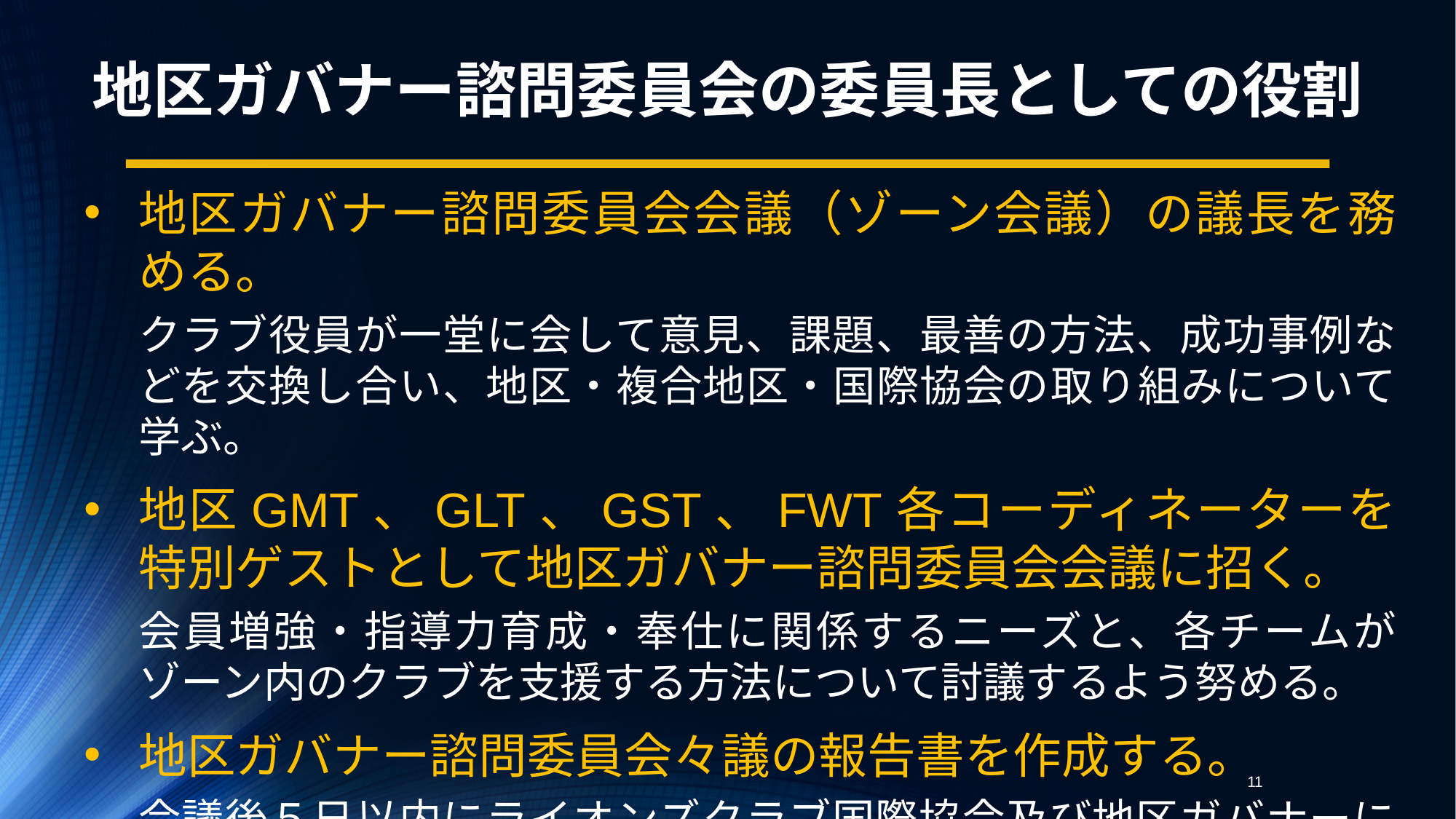

地区ガバナー諮問委員会の委員長としての役割

地区ガバナー諮問委員会会議（ゾーン会議）の議長を務める。
クラブ役員が一堂に会して意見、課題、最善の方法、成功事例などを交換し合い、地区・複合地区・国際協会の取り組みについて学ぶ。
地区GMT、GLT、GST、FWT各コーディネーターを特別ゲストとして地区ガバナー諮問委員会会議に招く。
会員増強・指導力育成・奉仕に関係するニーズと、各チームがゾーン内のクラブを支援する方法について討議するよう努める。
地区ガバナー諮問委員会々議の報告書を作成する。
会議後５日以内にライオンズクラブ国際協会及び地区ガバナーに送付。
11